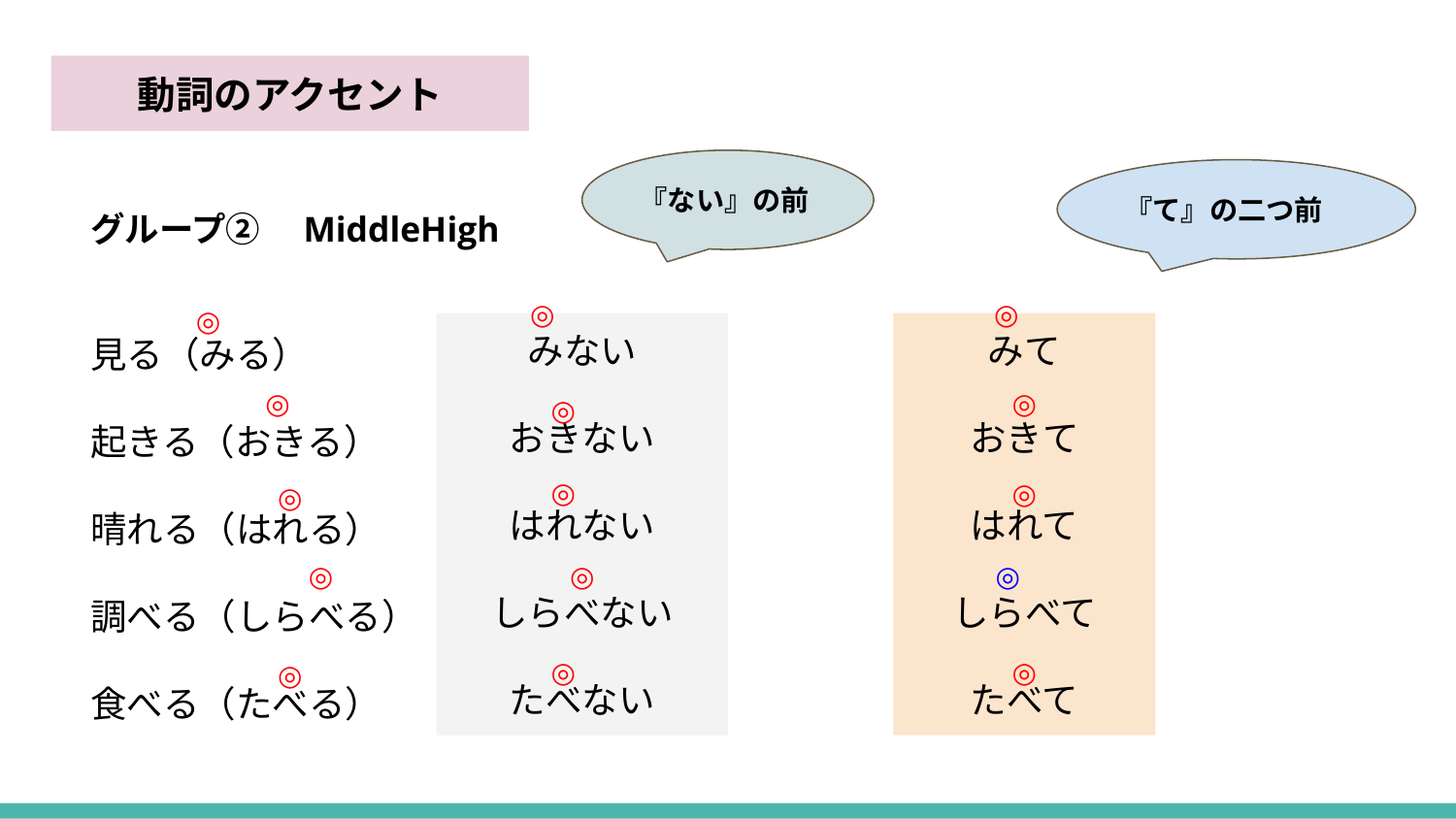

動詞のアクセント
『ない』の前
『て』の二つ前
グループ②　MiddleHigh

見る（みる）

起きる（おきる）

晴れる（はれる）

調べる（しらべる）

食べる（たべる）
◎
◎
◎
みない

おきない

はれない

しらべない

たべない
みて

おきて

はれて

しらべて

たべて
◎
◎
◎
◎
◎
◎
◎
◎
◎
◎
◎
◎